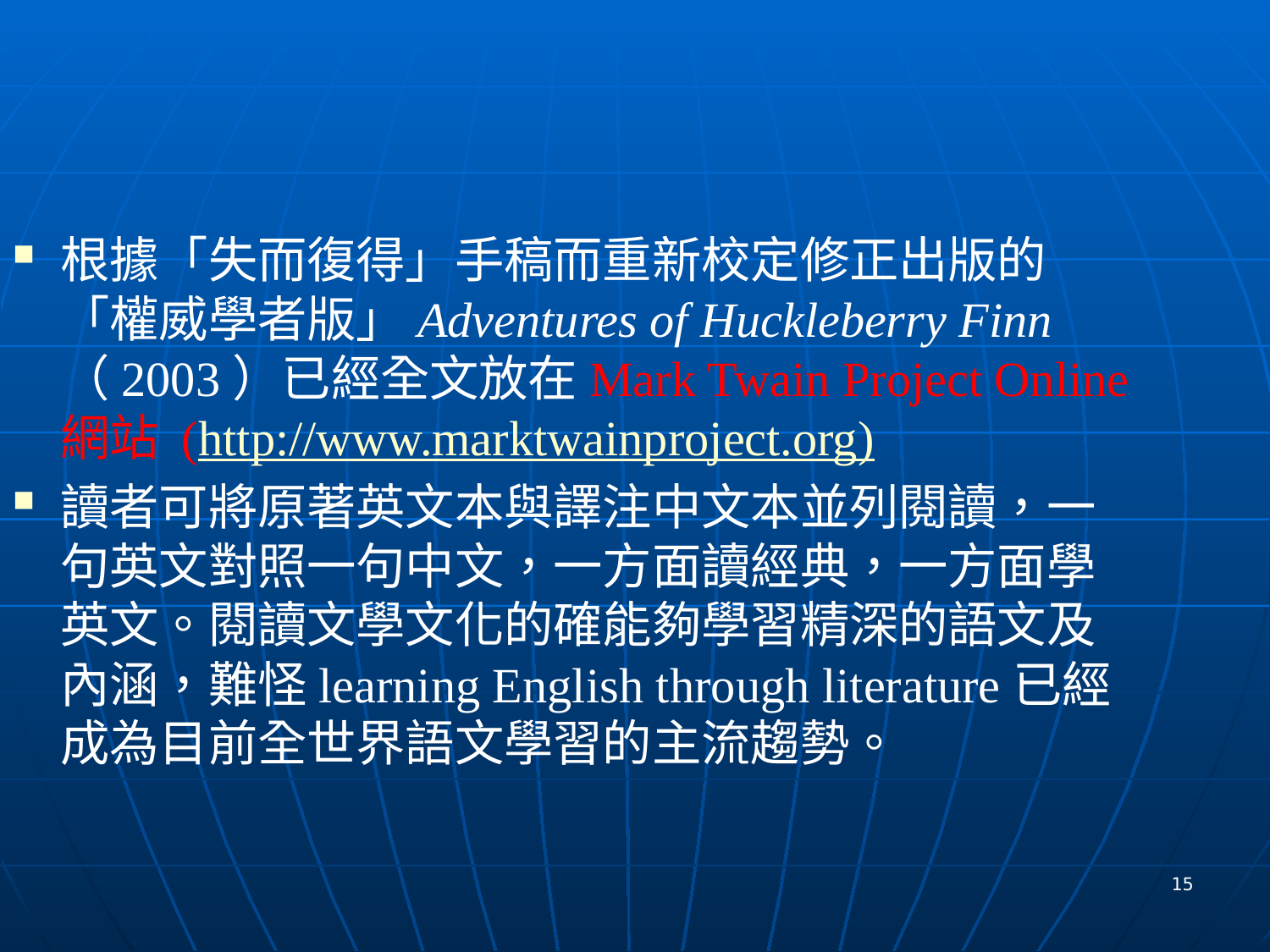

根據「失而復得」手稿而重新校定修正出版的「權威學者版」Adventures of Huckleberry Finn（2003）已經全文放在Mark Twain Project Online網站 (http://www.marktwainproject.org)
讀者可將原著英文本與譯注中文本並列閱讀，一句英文對照一句中文，一方面讀經典，一方面學英文。閱讀文學文化的確能夠學習精深的語文及內涵，難怪learning English through literature已經成為目前全世界語文學習的主流趨勢。

15